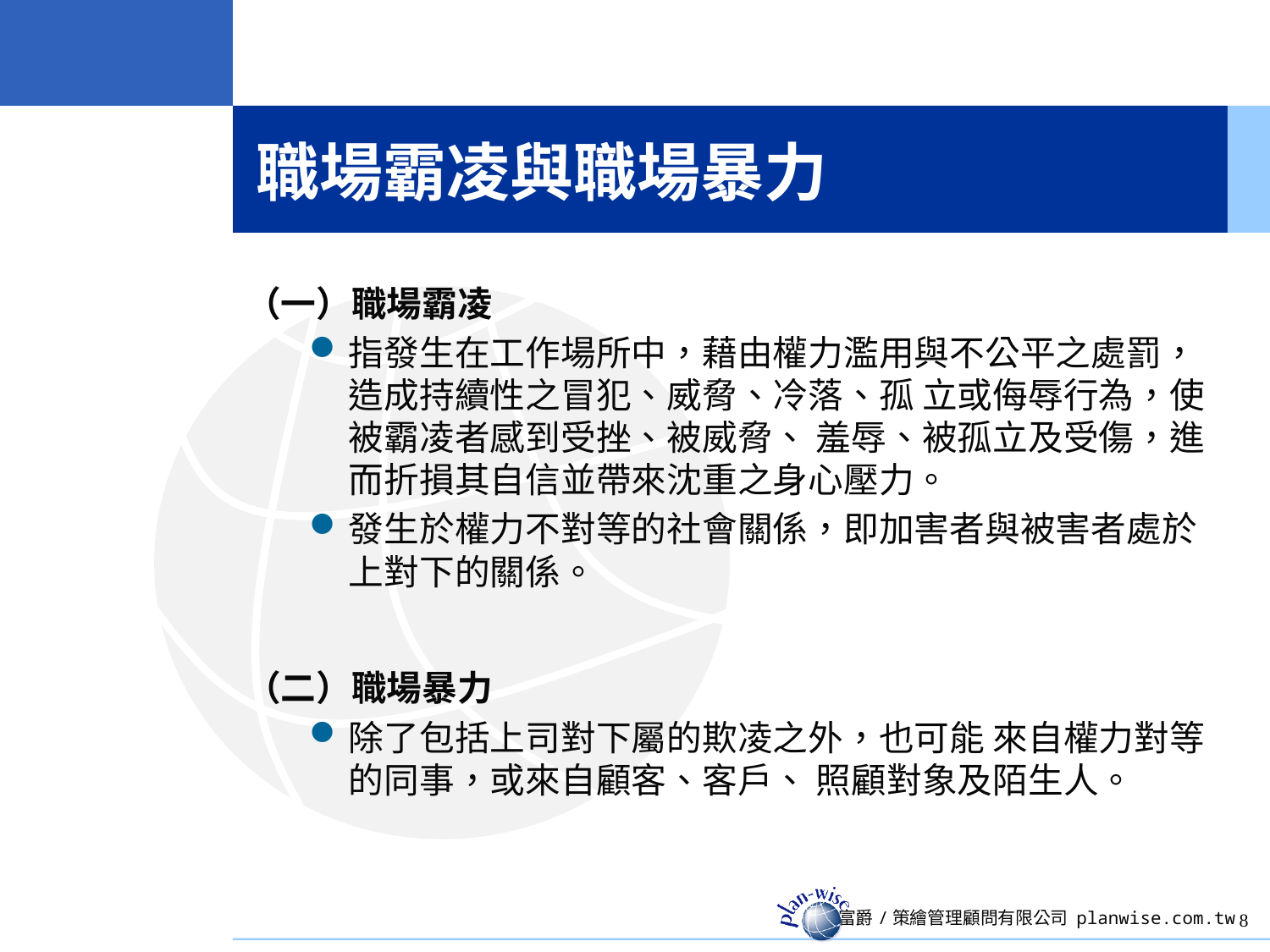

# 職場霸凌與職場暴力
（一）職場霸凌
指發生在工作場所中，藉由權力濫用與不公平之處罰，造成持續性之冒犯、威脅、冷落、孤 立或侮辱行為，使被霸凌者感到受挫、被威脅、 羞辱、被孤立及受傷，進而折損其自信並帶來沈重之身心壓力。
發生於權力不對等的社會關係，即加害者與被害者處於上對下的關係。

（二）職場暴力
除了包括上司對下屬的欺凌之外，也可能 來自權力對等的同事，或來自顧客、客戶、 照顧對象及陌生人。

8